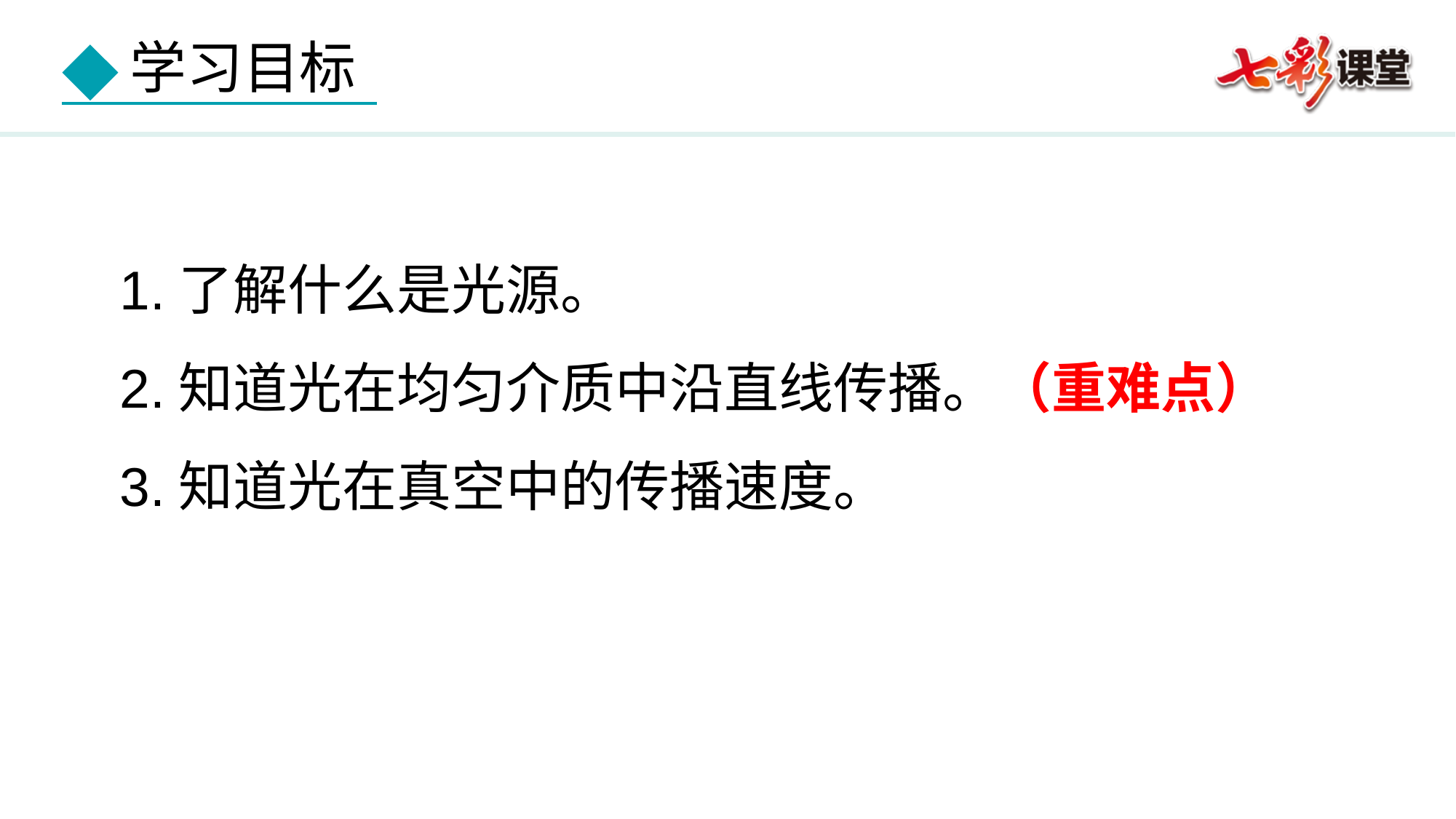

1.了解什么是光源。
2.知道光在均匀介质中沿直线传播。（重难点）
3.知道光在真空中的传播速度。